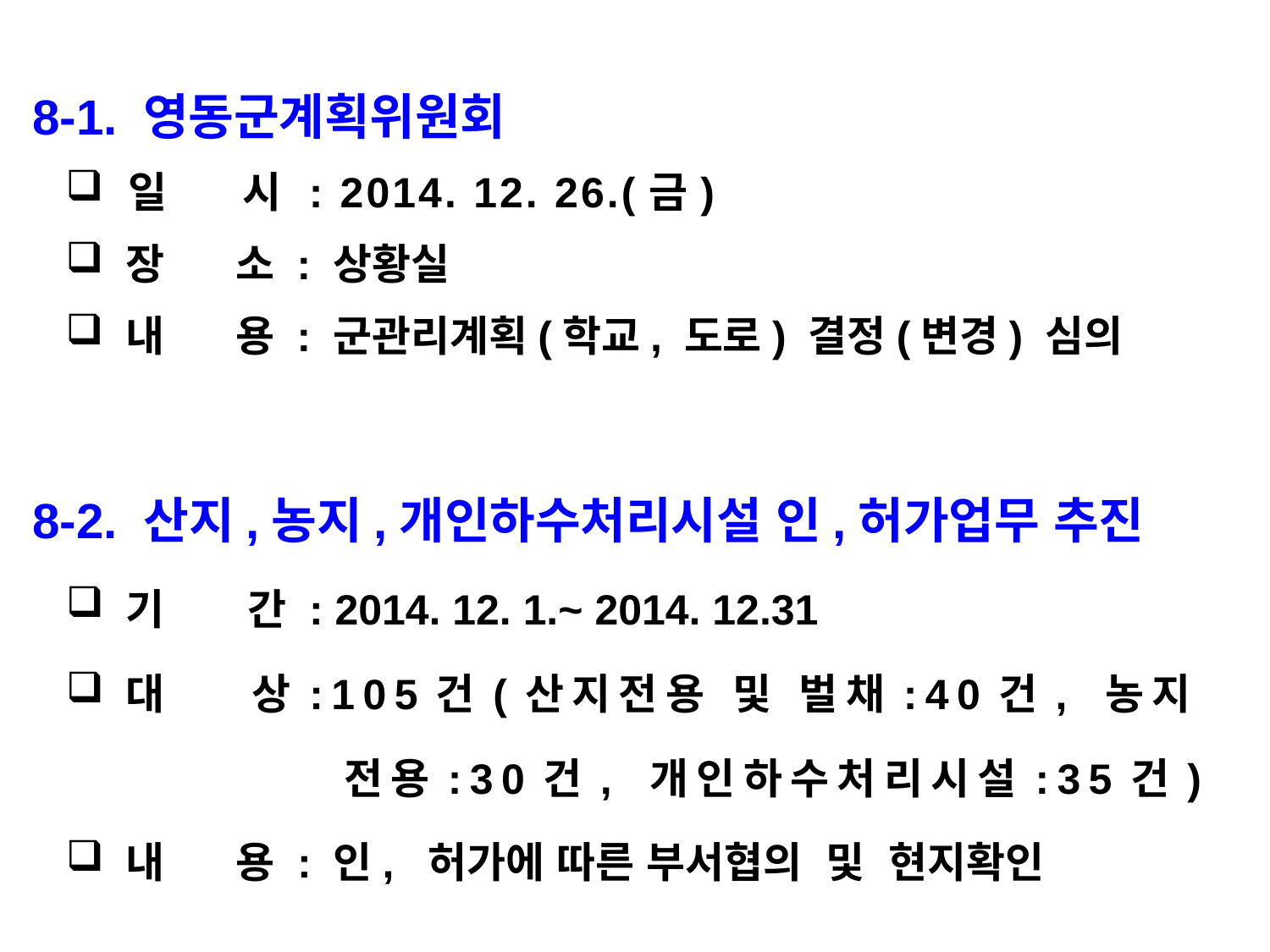

8-1. 영동군계획위원회
 일     시 : 2014. 12. 26.(금)
 장      소 : 상황실
 내      용 : 군관리계획(학교, 도로) 결정(변경) 심의

8-2. 산지,농지,개인하수처리시설 인,허가업무 추진
 기       간 : 2014. 12. 1.~ 2014. 12.31
 대    상:105건(산지전용 및 벌채:40건, 농지
            전용:30건, 개인하수처리시설:35건)
 내      용 : 인,  허가에 따른 부서협의  및  현지확인